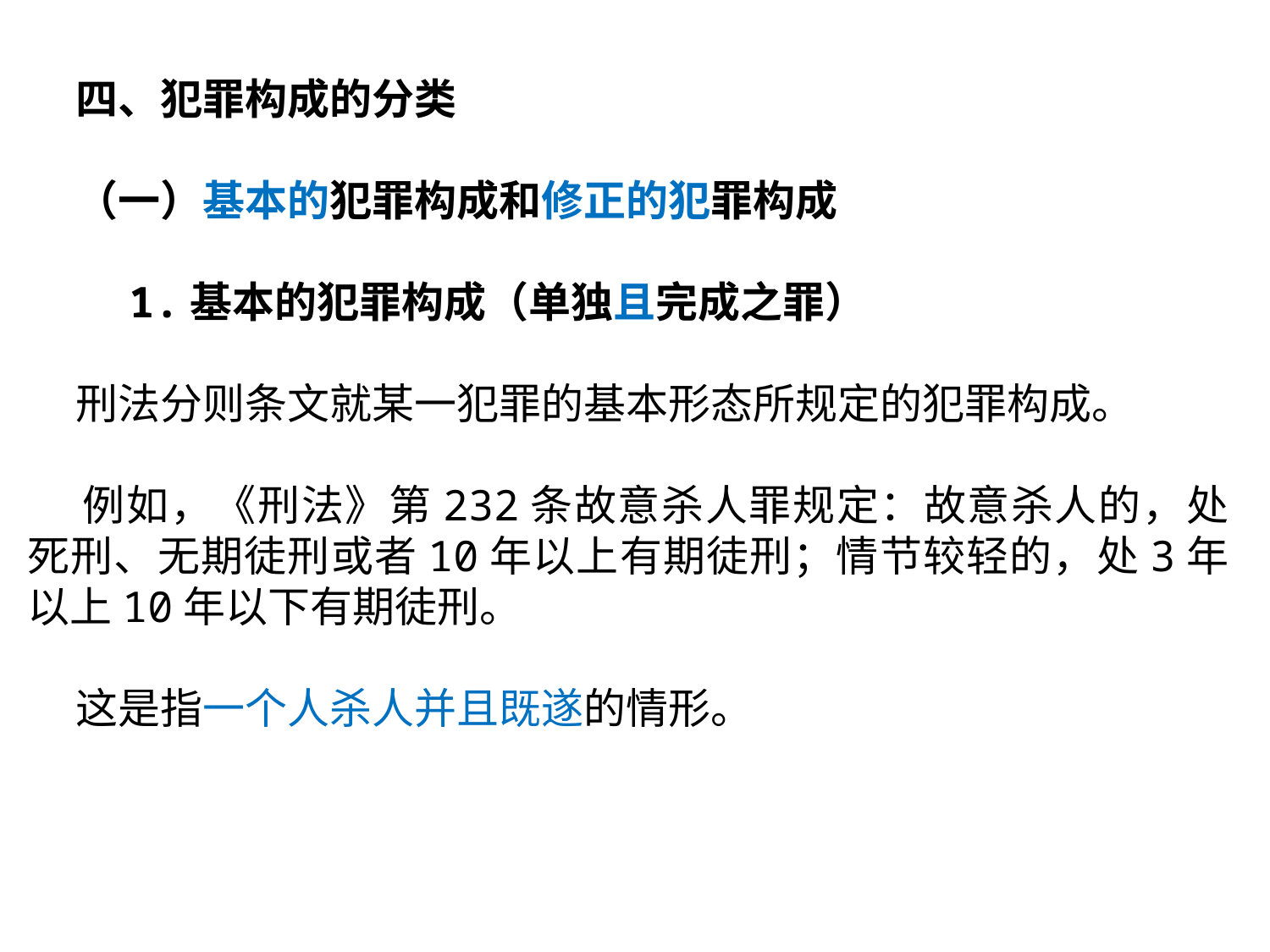

四、犯罪构成的分类

    （一）基本的犯罪构成和修正的犯罪构成

    1.基本的犯罪构成（单独且完成之罪）

    刑法分则条文就某一犯罪的基本形态所规定的犯罪构成。

    例如，《刑法》第232条故意杀人罪规定：故意杀人的，处死刑、无期徒刑或者10年以上有期徒刑；情节较轻的，处3年以上10年以下有期徒刑。

    这是指一个人杀人并且既遂的情形。